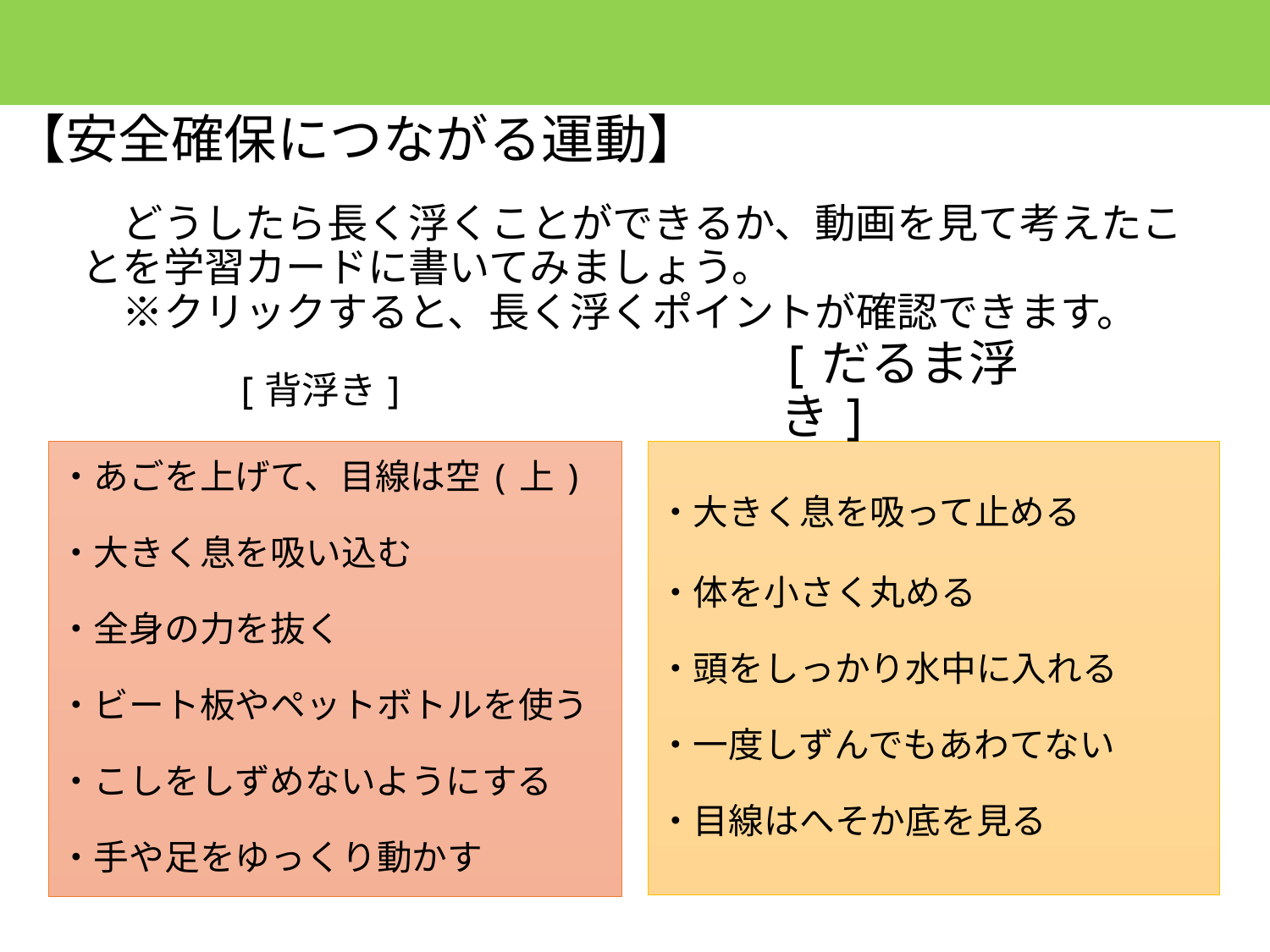

【安全確保につながる運動】

# どうしたら長く浮くことができるか、動画を見て考えたことを学習カードに書いてみましょう。 　※クリックすると、長く浮くポイントが確認できます。
[背浮き]
[だるま浮き]
・あごを上げて、目線は空(上)
・大きく息を吸い込む
・全身の力を抜く
・ビート板やペットボトルを使う
・こしをしずめないようにする

・手や足をゆっくり動かす
・大きく息を吸って止める
・体を小さく丸める
・頭をしっかり水中に入れる
・一度しずんでもあわてない
・目線はへそか底を見る